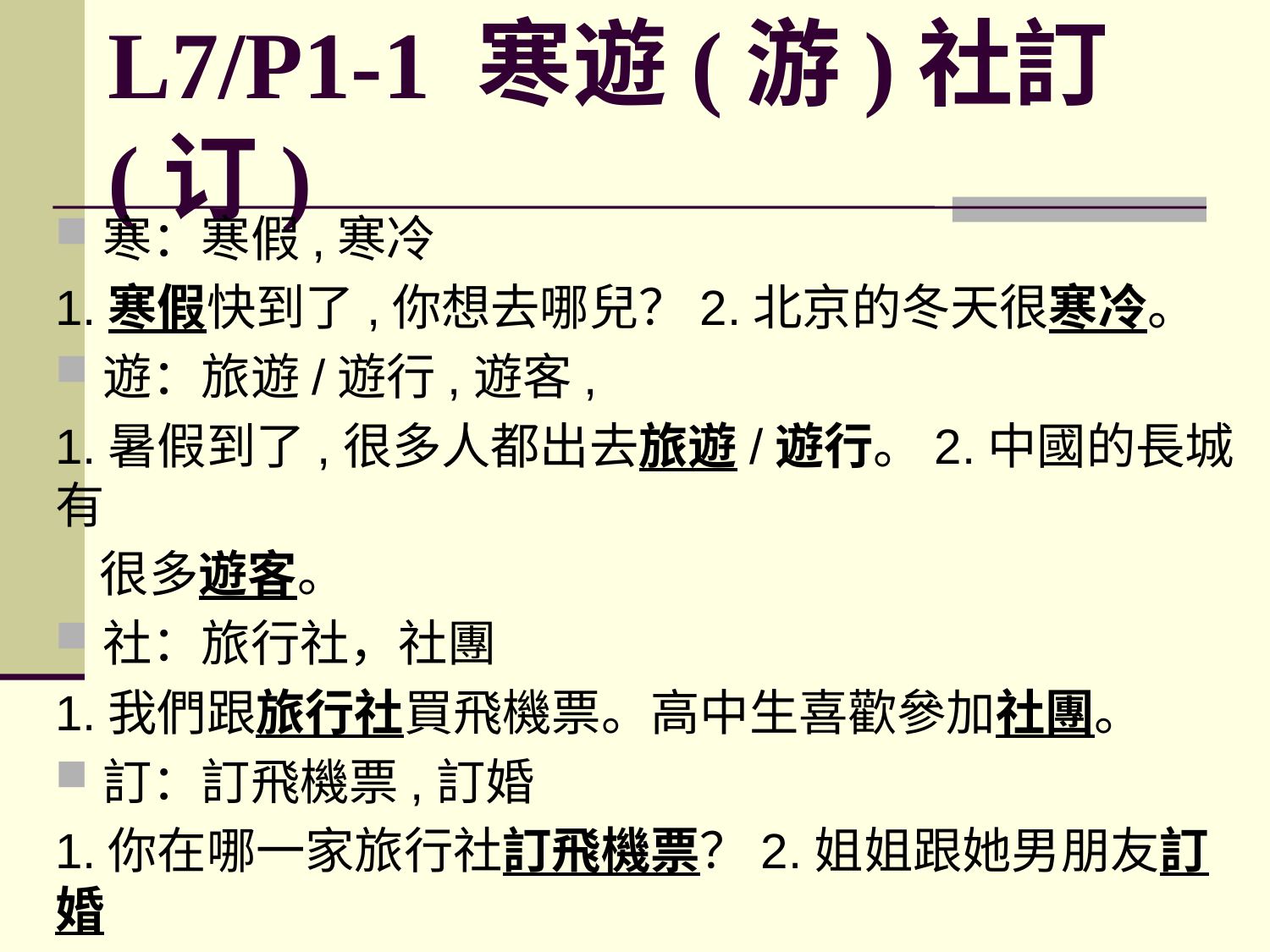

# L7/P1-1 寒遊(游)社訂(订)
寒：寒假,寒冷
1.寒假快到了,你想去哪兒？2.北京的冬天很寒冷。
遊：旅遊/遊行,遊客,
1.暑假到了,很多人都出去旅遊/遊行。2.中國的長城有
   很多遊客。
社：旅行社，社團
1.我們跟旅行社買飛機票。高中生喜歡參加社團。
訂：訂飛機票,訂婚
1.你在哪一家旅行社訂飛機票？2.姐姐跟她男朋友訂婚
   了。